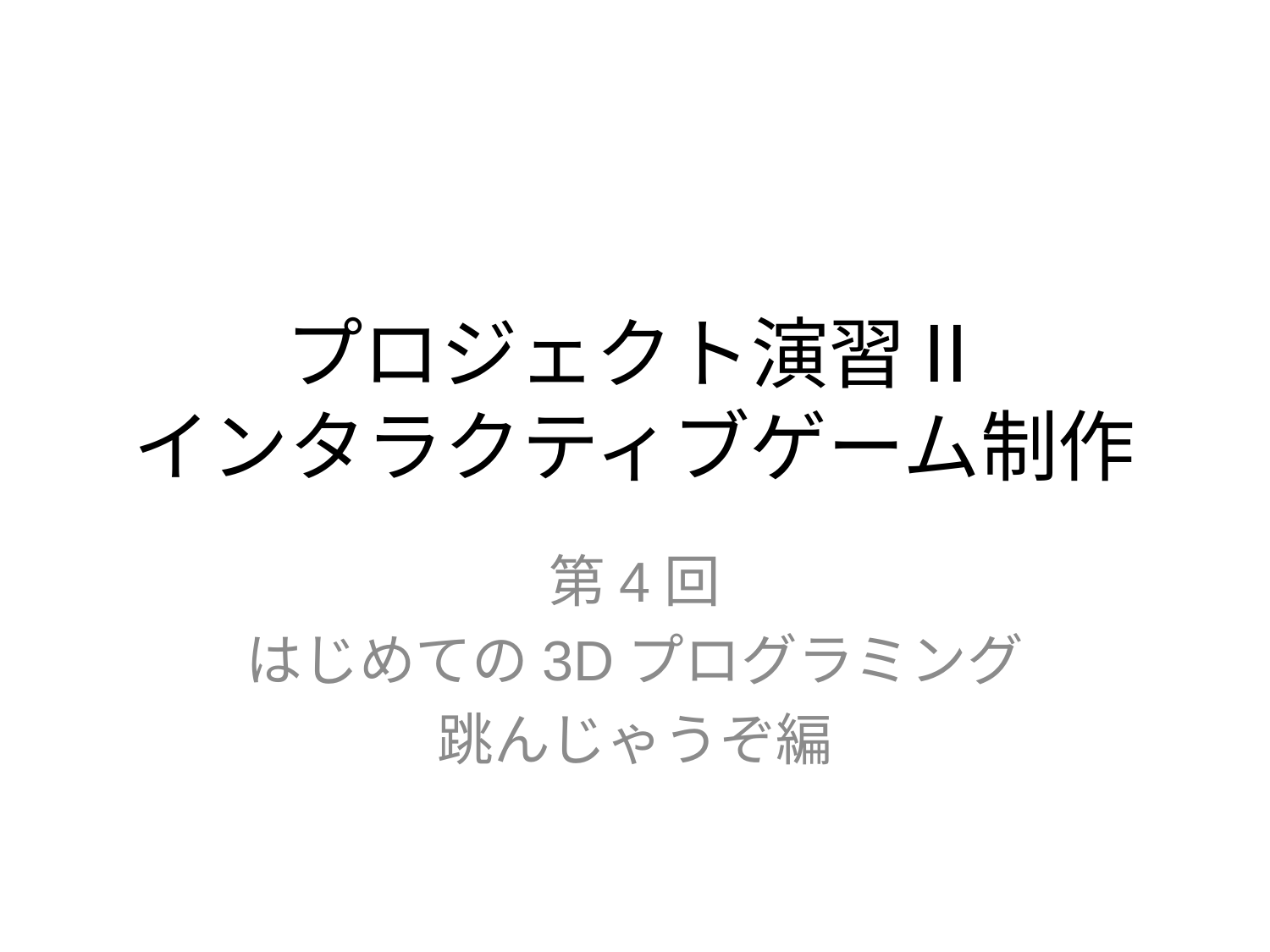

# プロジェクト演習Ⅱ インタラクティブゲーム制作
第4回
はじめての3Dプログラミング
跳んじゃうぞ編